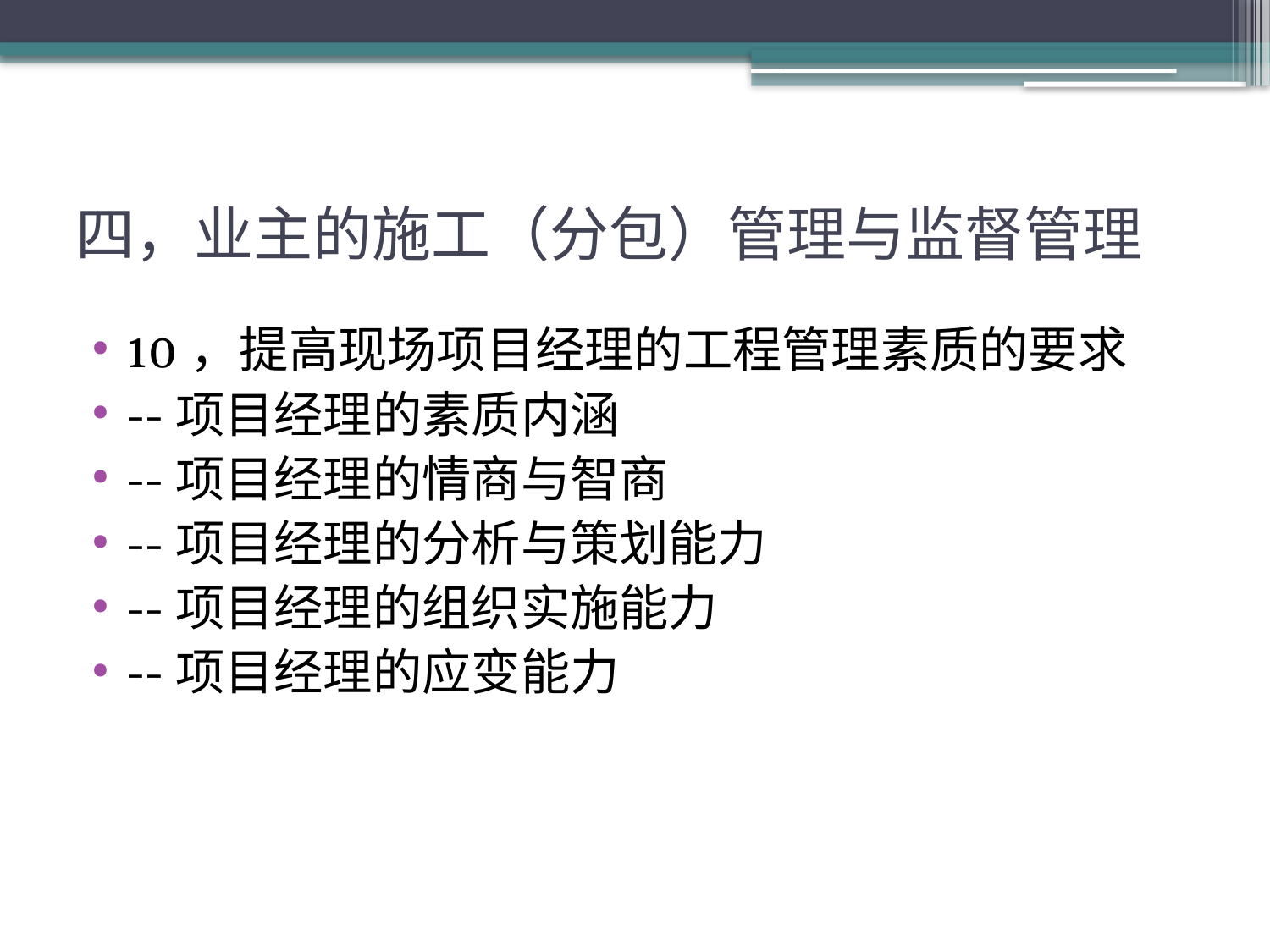

# 四，业主的施工（分包）管理与监督管理
10，提高现场项目经理的工程管理素质的要求
--项目经理的素质内涵
--项目经理的情商与智商
--项目经理的分析与策划能力
--项目经理的组织实施能力
--项目经理的应变能力